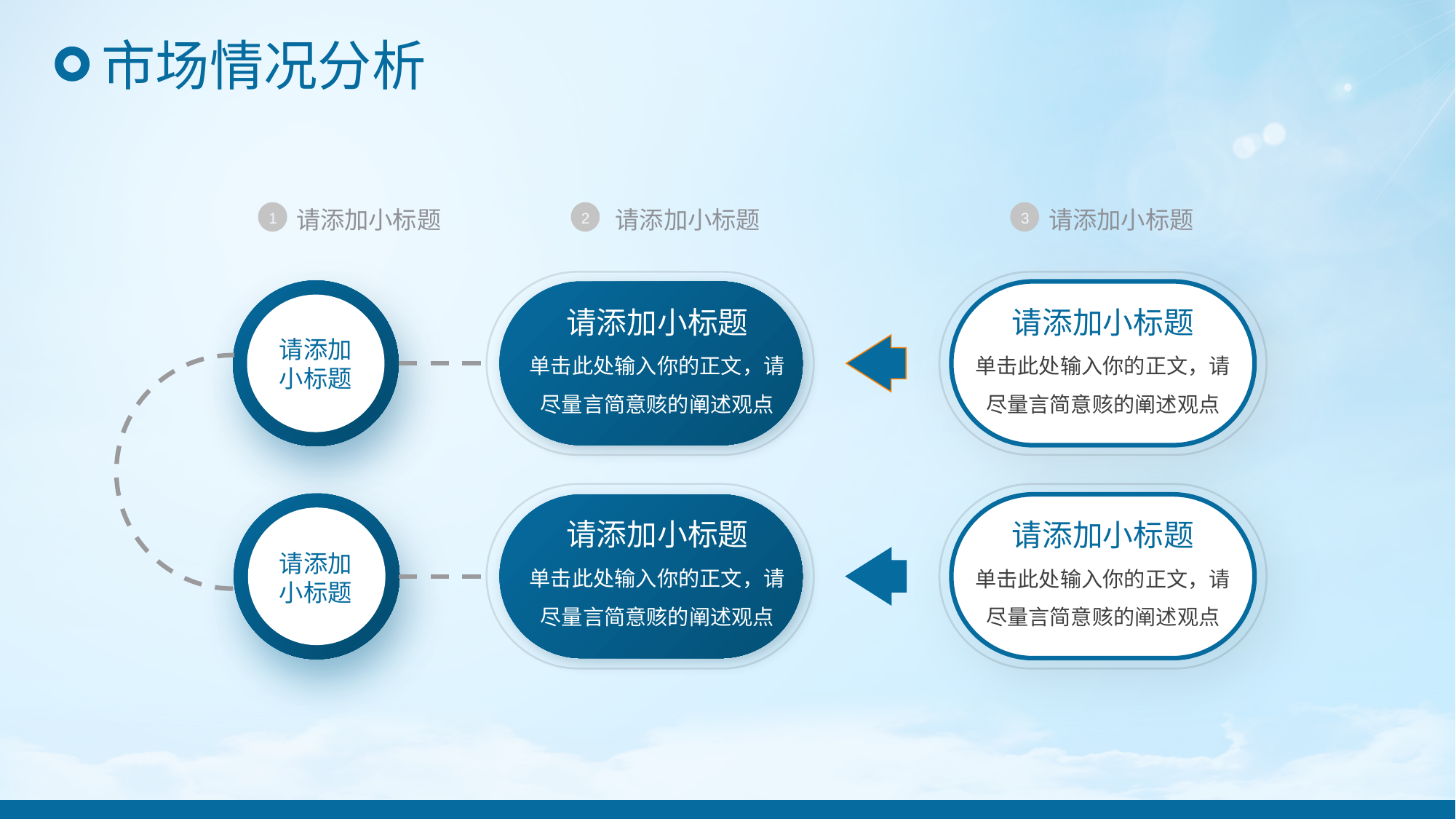

# 市场情况分析
请添加小标题
请添加小标题
请添加小标题

1
2
3

请添加小标题
请添加小标题
请添加
小标题
单击此处输入你的正文，请尽量言简意赅的阐述观点

单击此处输入你的正文，请尽量言简意赅的阐述观点

请添加小标题
请添加小标题
单击此处输入你的正文，请尽量言简意赅的阐述观点
单击此处输入你的正文，请尽量言简意赅的阐述观点
请添加
小标题